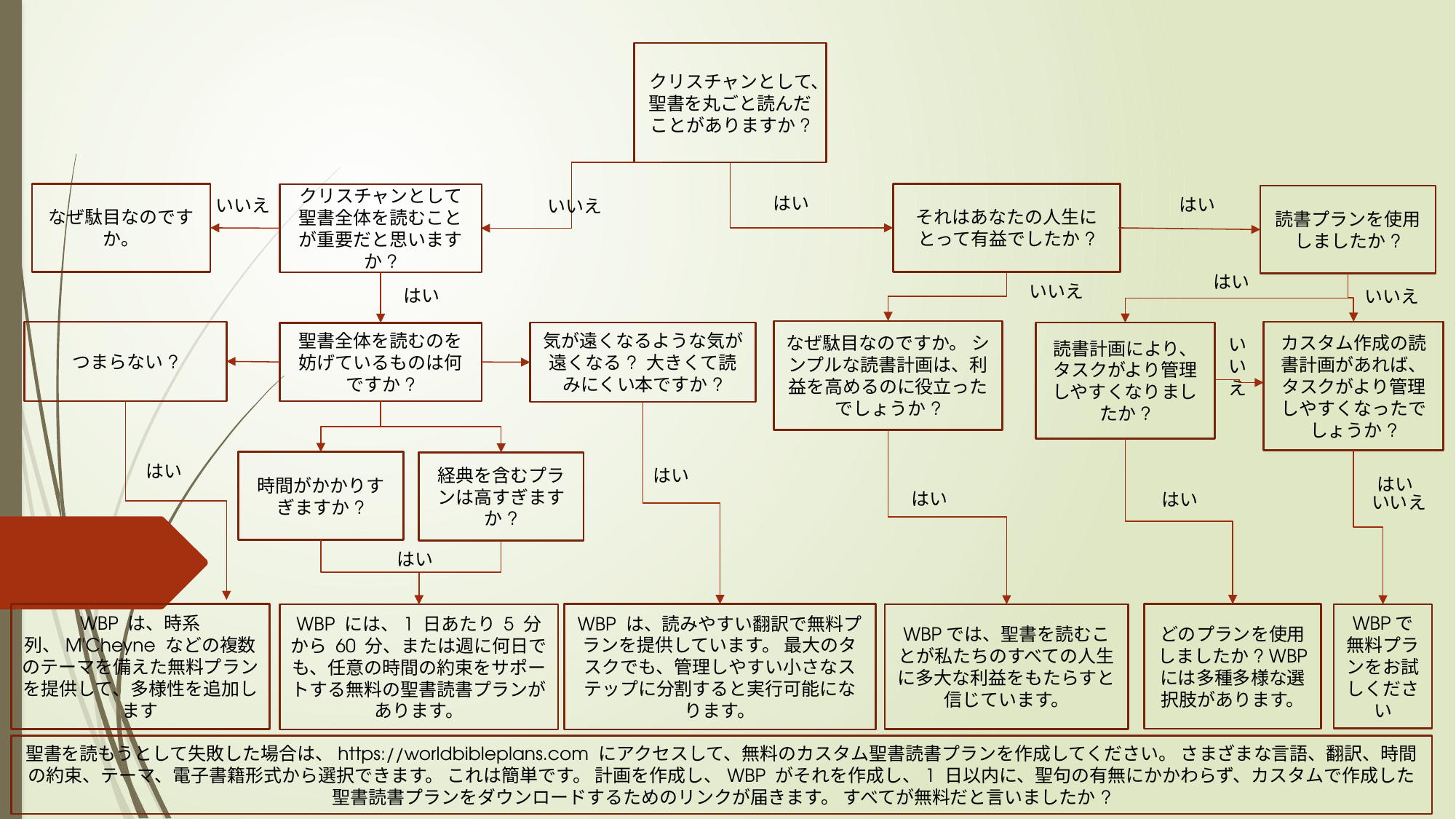

クリスチャンとして、聖書を丸ごと読んだことがありますか?
なぜ駄目なのですか。
はい
それはあなたの人生にとって有益でしたか?
クリスチャンとして聖書全体を読むことが重要だと思いますか?
はい
読書プランを使用しましたか?
いいえ
いいえ
はい
いいえ
はい
いいえ
なぜ駄目なのですか。 シンプルな読書計画は、利益を高めるのに役立ったでしょうか?
カスタム作成の読書計画があれば、タスクがより管理しやすくなったでしょうか?
つまらない?
気が遠くなるような気が遠くなる? 大きくて読みにくい本ですか?
読書計画により、タスクがより管理しやすくなりましたか?
聖書全体を読むのを妨げているものは何ですか?
いいえ
はい
時間がかかりすぎますか?
経典を含むプランは高すぎますか?
はい
はい
はい
はい
いいえ
はい
WBP は、時系列、M'Cheyne などの複数のテーマを備えた無料プランを提供して、多様性を追加します
WBP は、読みやすい翻訳で無料プランを提供しています。 最大のタスクでも、管理しやすい小さなステップに分割すると実行可能になります。
どのプランを使用しましたか? WBP には多種多様な選択肢があります。
WBP には、1 日あたり 5 分から 60 分、または週に何日でも、任意の時間の約束をサポートする無料の聖書読書プランがあります。
WBPでは、聖書を読むことが私たちのすべての人生に多大な利益をもたらすと信じています。
WBPで無料プランをお試しください
聖書を読もうとして失敗した場合は、https://worldbibleplans.com にアクセスして、無料のカスタム聖書読書プランを作成してください。 さまざまな言語、翻訳、時間の約束、テーマ、電子書籍形式から選択できます。 これは簡単です。 計画を作成し、WBP がそれを作成し、1 日以内に、聖句の有無にかかわらず、カスタムで作成した聖書読書プランをダウンロードするためのリンクが届きます。 すべてが無料だと言いましたか?